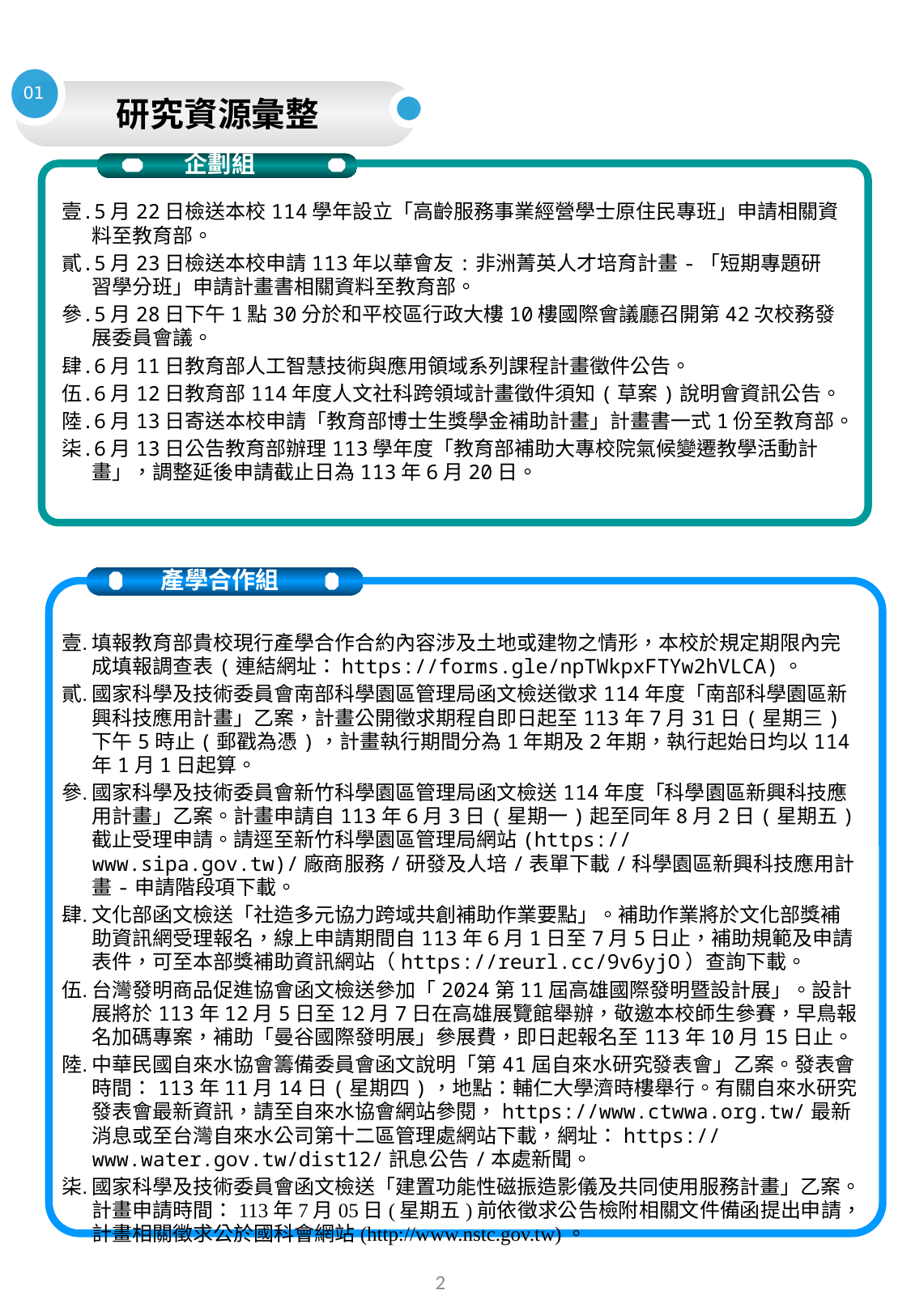

01

研究資源彙整

企劃組

5月22日檢送本校114學年設立「高齡服務事業經營學士原住民專班」申請相關資料至教育部。
5月23日檢送本校申請113年以華會友:非洲菁英人才培育計畫-「短期專題研習學分班」申請計畫書相關資料至教育部。
5月28日下午1點30分於和平校區行政大樓10樓國際會議廳召開第42次校務發展委員會議。
6月11日教育部人工智慧技術與應用領域系列課程計畫徵件公告。
6月12日教育部114年度人文社科跨領域計畫徵件須知(草案)說明會資訊公告。
6月13日寄送本校申請「教育部博士生獎學金補助計畫」計畫書一式1份至教育部。
6月13日公告教育部辦理113學年度「教育部補助大專校院氣候變遷教學活動計畫」，調整延後申請截止日為113年6月20日。
產學合作組

填報教育部貴校現行產學合作合約內容涉及土地或建物之情形，本校於規定期限內完成填報調查表(連結網址：https://forms.gle/npTWkpxFTYw2hVLCA)。
國家科學及技術委員會南部科學園區管理局函文檢送徵求114年度「南部科學園區新興科技應用計畫」乙案，計畫公開徵求期程自即日起至113年7月31日(星期三)下午5時止(郵戳為憑)，計畫執行期間分為1年期及2年期，執行起始日均以114年1月1日起算。
國家科學及技術委員會新竹科學園區管理局函文檢送114年度「科學園區新興科技應用計畫」乙案。計畫申請自113年6月3日(星期一)起至同年8月2日(星期五)截止受理申請。請逕至新竹科學園區管理局網站(https://www.sipa.gov.tw)/廠商服務/研發及人培/表單下載/科學園區新興科技應用計畫-申請階段項下載。
文化部函文檢送「社造多元協力跨域共創補助作業要點」。補助作業將於文化部獎補助資訊網受理報名，線上申請期間自113年6月1日至7月5日止，補助規範及申請表件，可至本部獎補助資訊網站（https://reurl.cc/9v6yjO）查詢下載。
台灣發明商品促進協會函文檢送參加「2024第11屆高雄國際發明暨設計展」。設計展將於113年12月5日至12月7日在高雄展覽館舉辦，敬邀本校師生參賽，早鳥報名加碼專案，補助「曼谷國際發明展」參展費，即日起報名至113年10月15日止。
中華民國自來水協會籌備委員會函文說明「第41屆自來水研究發表會」乙案。發表會時間：113年11月14日(星期四)，地點：輔仁大學濟時樓舉行。有關自來水研究發表會最新資訊，請至自來水協會網站參閱，https://www.ctwwa.org.tw/最新消息或至台灣自來水公司第十二區管理處網站下載，網址：https://www.water.gov.tw/dist12/訊息公告/本處新聞。
國家科學及技術委員會函文檢送「建置功能性磁振造影儀及共同使用服務計畫」乙案。計畫申請時間：113年7月05日(星期五)前依徵求公告檢附相關文件備函提出申請，計畫相關徵求公於國科會網站(http://www.nstc.gov.tw)。
2